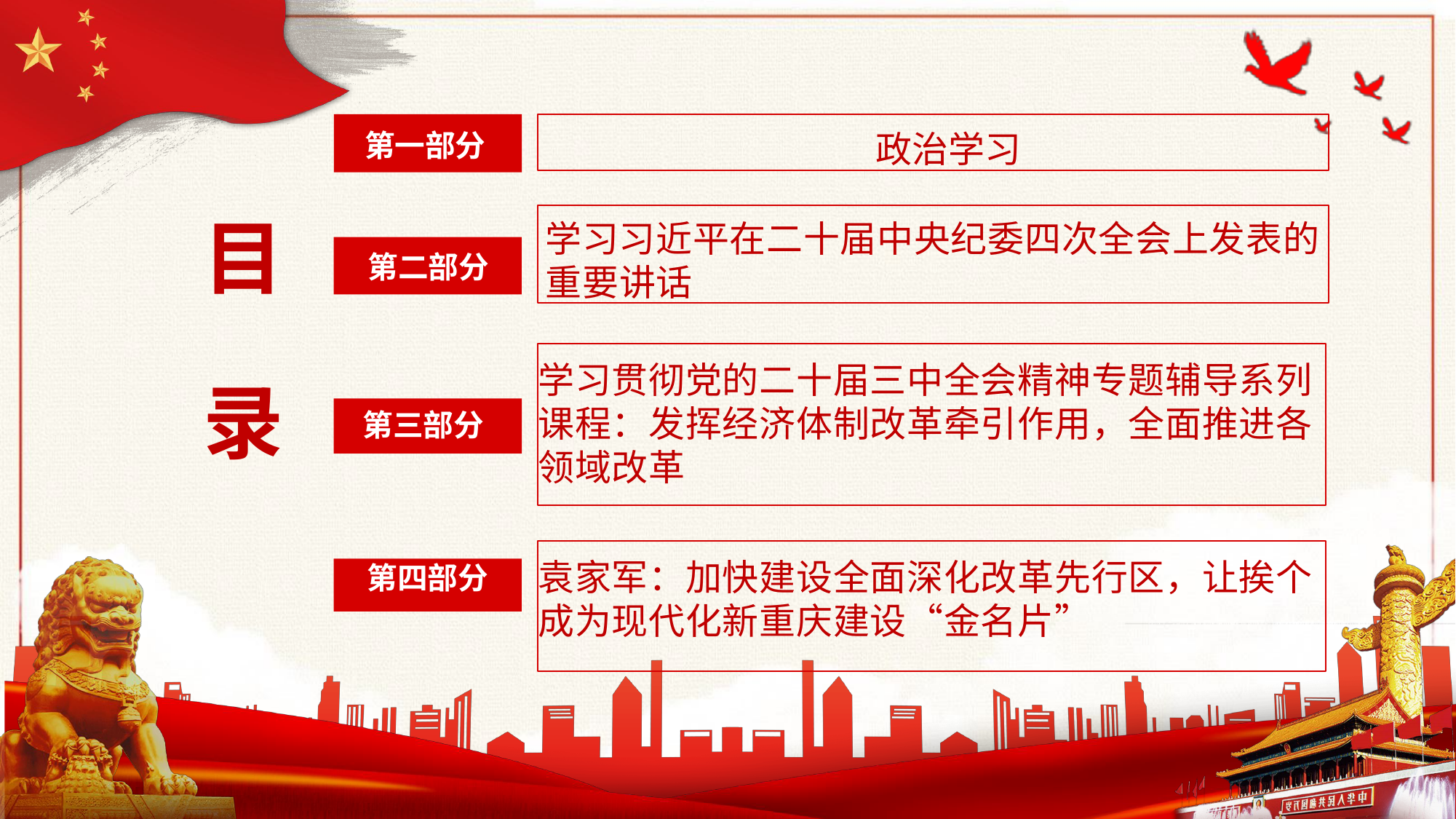

第一部分
政治学习
学习习近平在二十届中央纪委四次全会上发表的重要讲话
# 目

第二部分

学习贯彻党的二十届三中全会精神专题辅导系列课程：发挥经济体制改革牵引作用，全面推进各领域改革
录

第三部分

袁家军：加快建设全面深化改革先行区，让挨个成为现代化新重庆建设“金名片”

第四部分